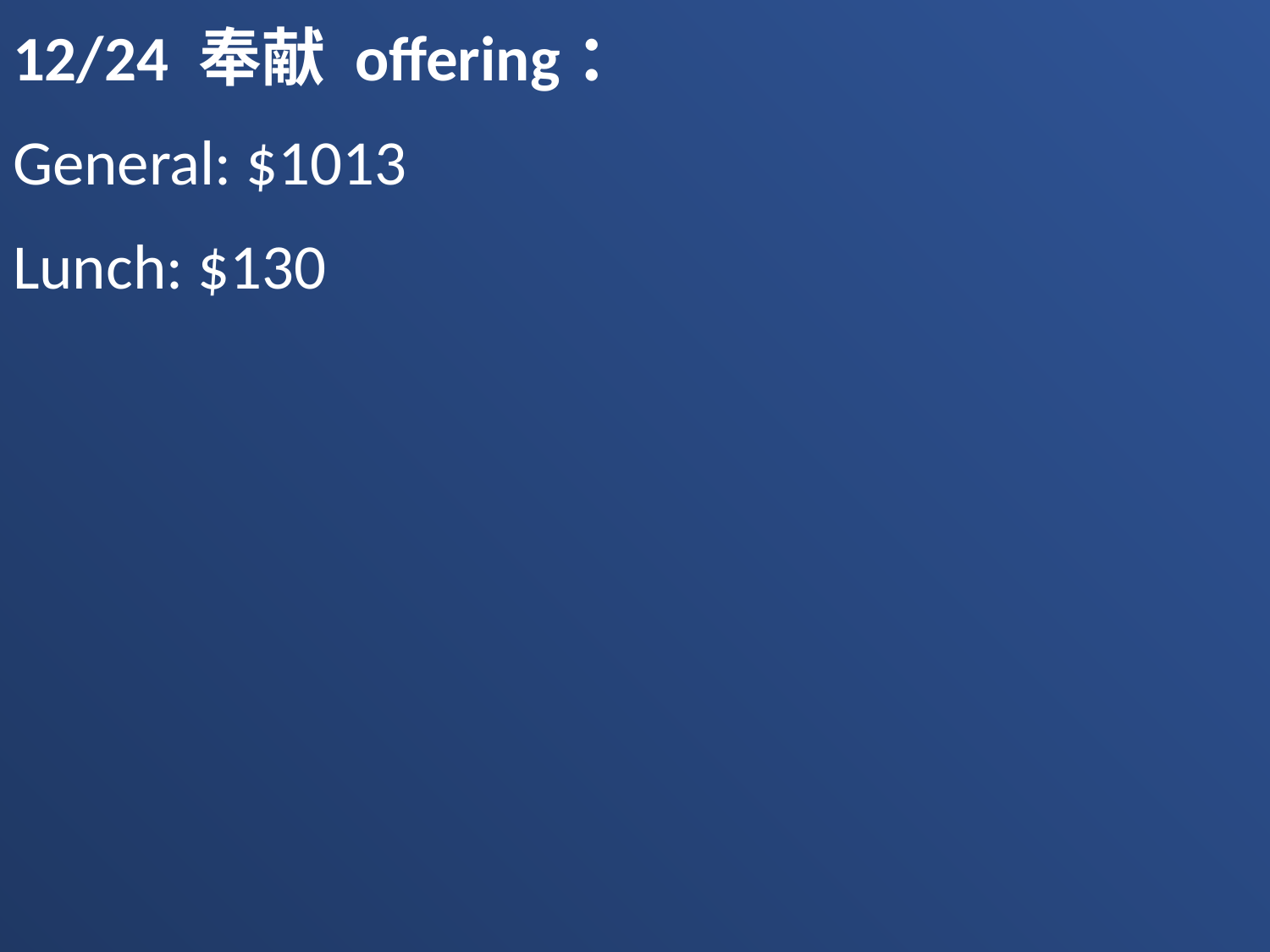

12/24 奉献 offering：
General: $1013
Lunch: $130